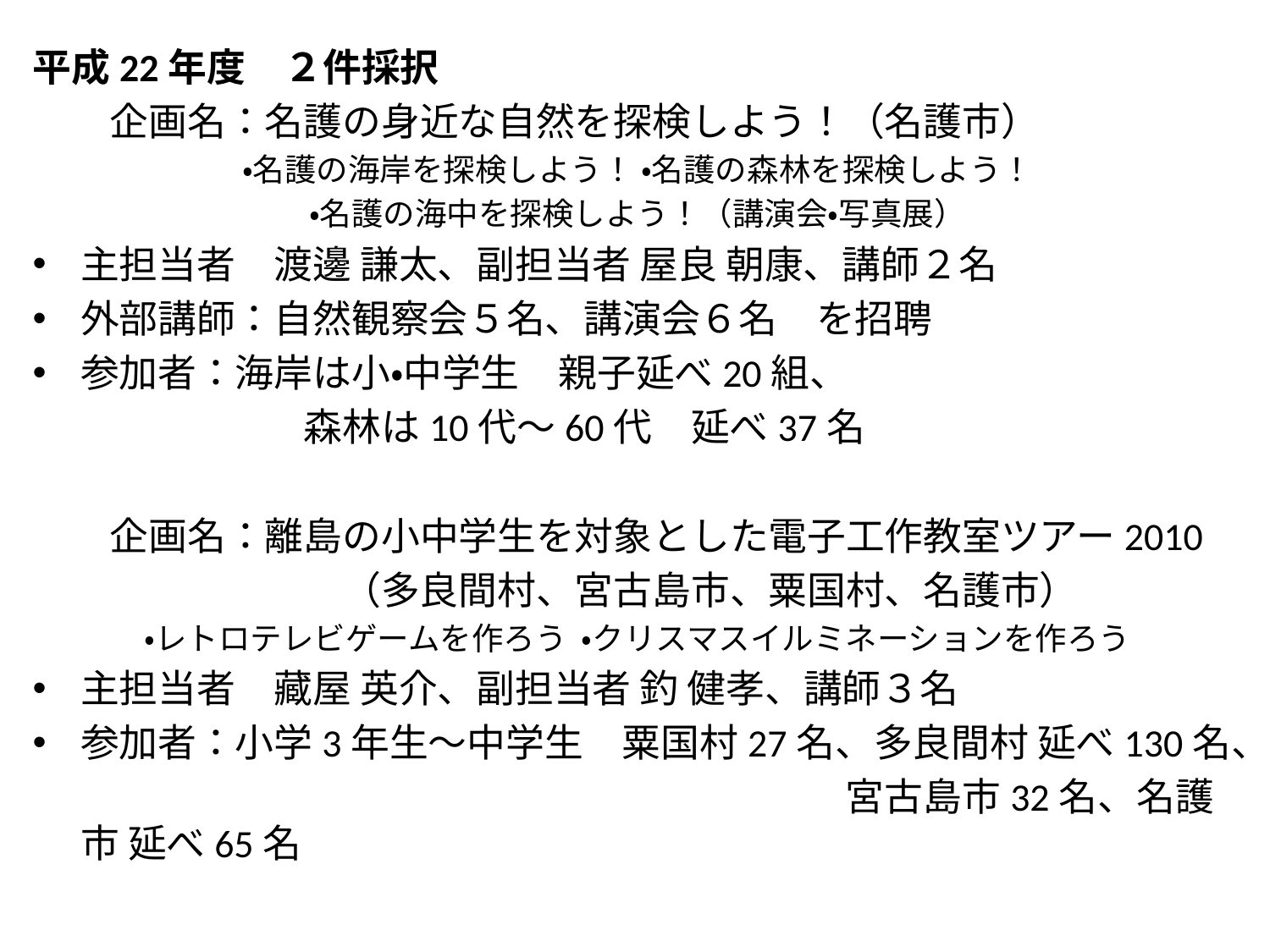

平成22年度　２件採択
　　企画名：名護の身近な自然を探検しよう！（名護市）
・名護の海岸を探検しよう！ ・名護の森林を探検しよう！
・名護の海中を探検しよう！（講演会・写真展）
主担当者　渡邊 謙太、副担当者 屋良 朝康、講師２名
外部講師：自然観察会５名、講演会６名　を招聘
参加者：海岸は小・中学生　親子延べ20組、
　　　　　　　森林は10代～60代　延べ37名

　　企画名：離島の小中学生を対象とした電子工作教室ツアー2010
　　　　　　　　（多良間村、宮古島市、粟国村、名護市）
・レトロテレビゲームを作ろう  ・クリスマスイルミネーションを作ろう
主担当者　藏屋 英介、副担当者 釣 健孝、講師３名
参加者：小学3年生～中学生　粟国村27名、多良間村 延べ130名、
　　　　　　　　　　　　　　　　　　　　　宮古島市32名、名護市 延べ65名